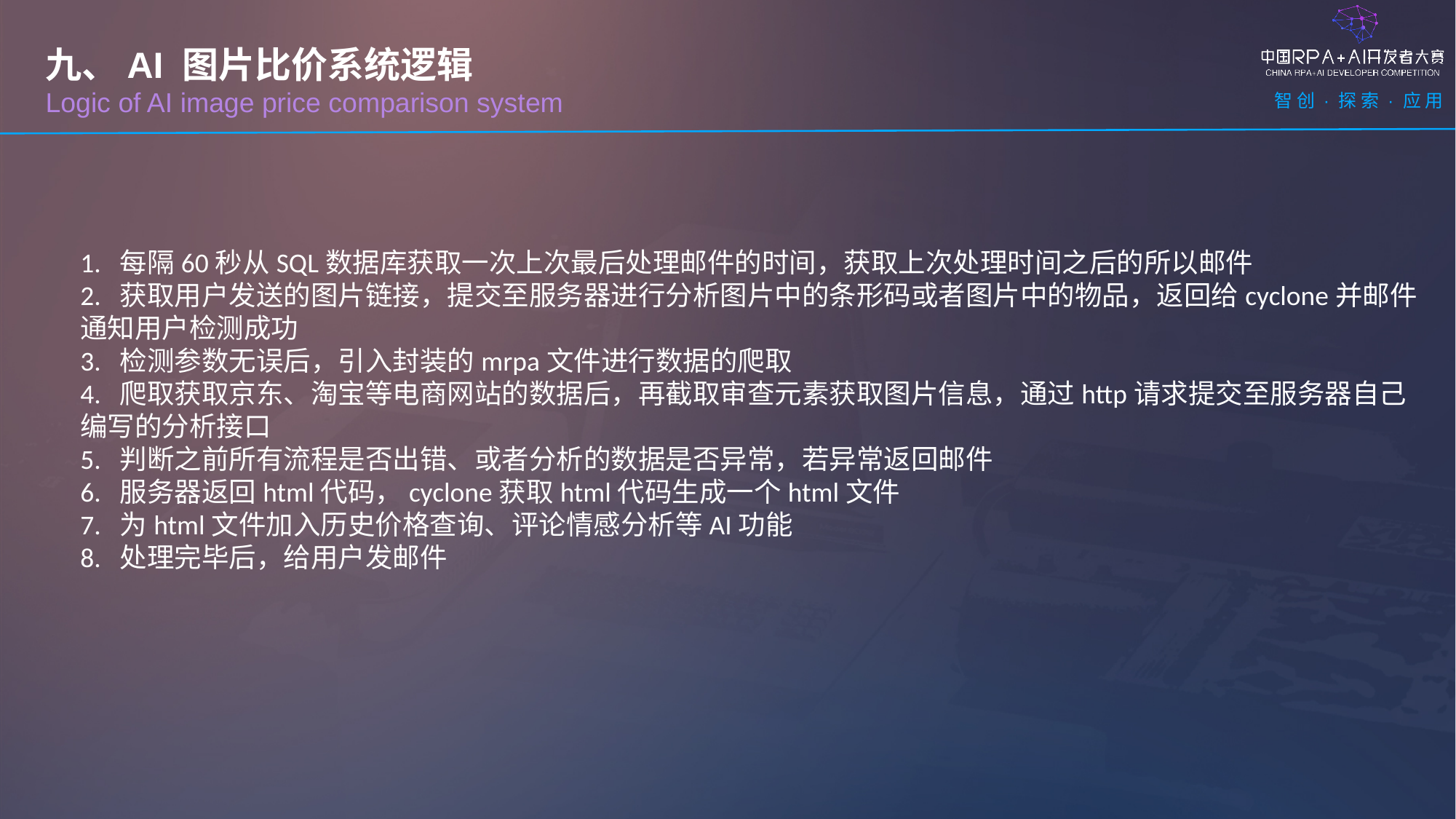

九、AI 图片比价系统逻辑
Logic of AI image price comparison system
1.  每隔60秒从SQL数据库获取一次上次最后处理邮件的时间，获取上次处理时间之后的所以邮件
2.  获取用户发送的图片链接，提交至服务器进行分析图片中的条形码或者图片中的物品，返回给cyclone并邮件通知用户检测成功
3.  检测参数无误后，引入封装的mrpa文件进行数据的爬取
4.  爬取获取京东、淘宝等电商网站的数据后，再截取审查元素获取图片信息，通过http请求提交至服务器自己编写的分析接口
5.  判断之前所有流程是否出错、或者分析的数据是否异常，若异常返回邮件
6.  服务器返回html代码，cyclone获取html代码生成一个html文件
7.  为html文件加入历史价格查询、评论情感分析等AI功能
8.  处理完毕后，给用户发邮件